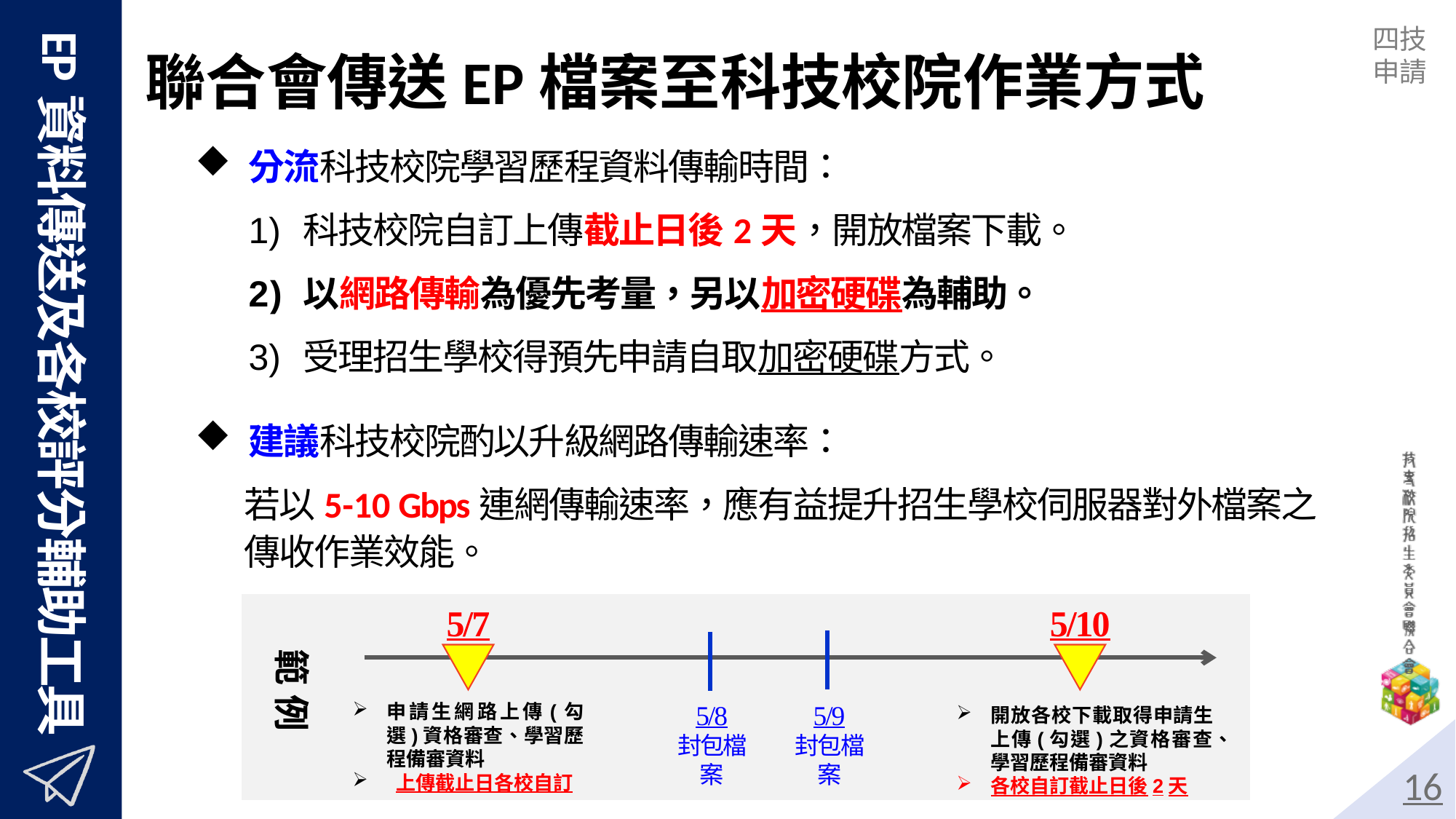

聯合會傳送EP檔案至科技校院作業方式
 分流科技校院學習歷程資料傳輸時間：
科技校院自訂上傳截止日後2天，開放檔案下載。
以網路傳輸為優先考量，另以加密硬碟為輔助。
受理招生學校得預先申請自取加密硬碟方式。
 建議科技校院酌以升級網路傳輸速率：
若以5-10 Gbps連網傳輸速率，應有益提升招生學校伺服器對外檔案之傳收作業效能。

5/7

5/10

5/9
封包檔案
5/8
封包檔案
範例
申請生網路上傳(勾選)資格審查、學習歷程備審資料
 上傳截止日各校自訂
開放各校下載取得申請生上傳(勾選)之資格審查、學習歷程備審資料
各校自訂截止日後2天
16